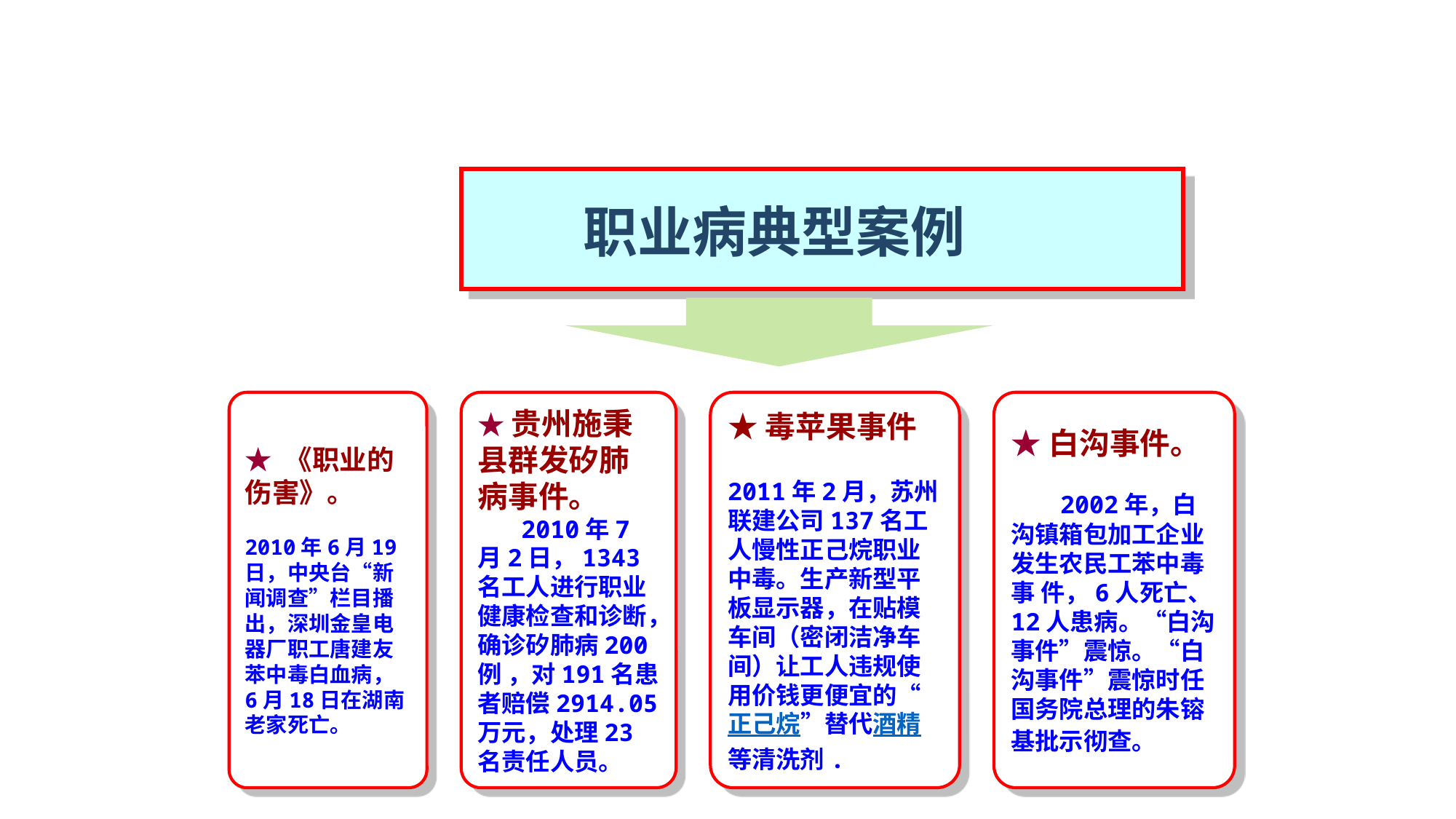

职业病典型案例

★ 《职业的伤害》。

2010年6月19日，中央台“新闻调查”栏目播出，深圳金皇电器厂职工唐建友苯中毒白血病，6月18日在湖南老家死亡。
★贵州施秉县群发矽肺病事件。
   2010年7月2日，1343名工人进行职业健康检查和诊断，确诊矽肺病200例 ，对191名患者赔偿2914.05万元，处理23名责任人员。
★毒苹果事件

2011年2月，苏州联建公司137名工人慢性正己烷职业中毒。生产新型平板显示器，在贴模车间（密闭洁净车间）让工人违规使用价钱更便宜的“正己烷”替代酒精等清洗剂.
★白沟事件。

   2002年，白沟镇箱包加工企业发生农民工苯中毒 事 件，6人死亡、12人患病。“白沟事件”震惊。“白沟事件”震惊时任国务院总理的朱镕基批示彻查。
3